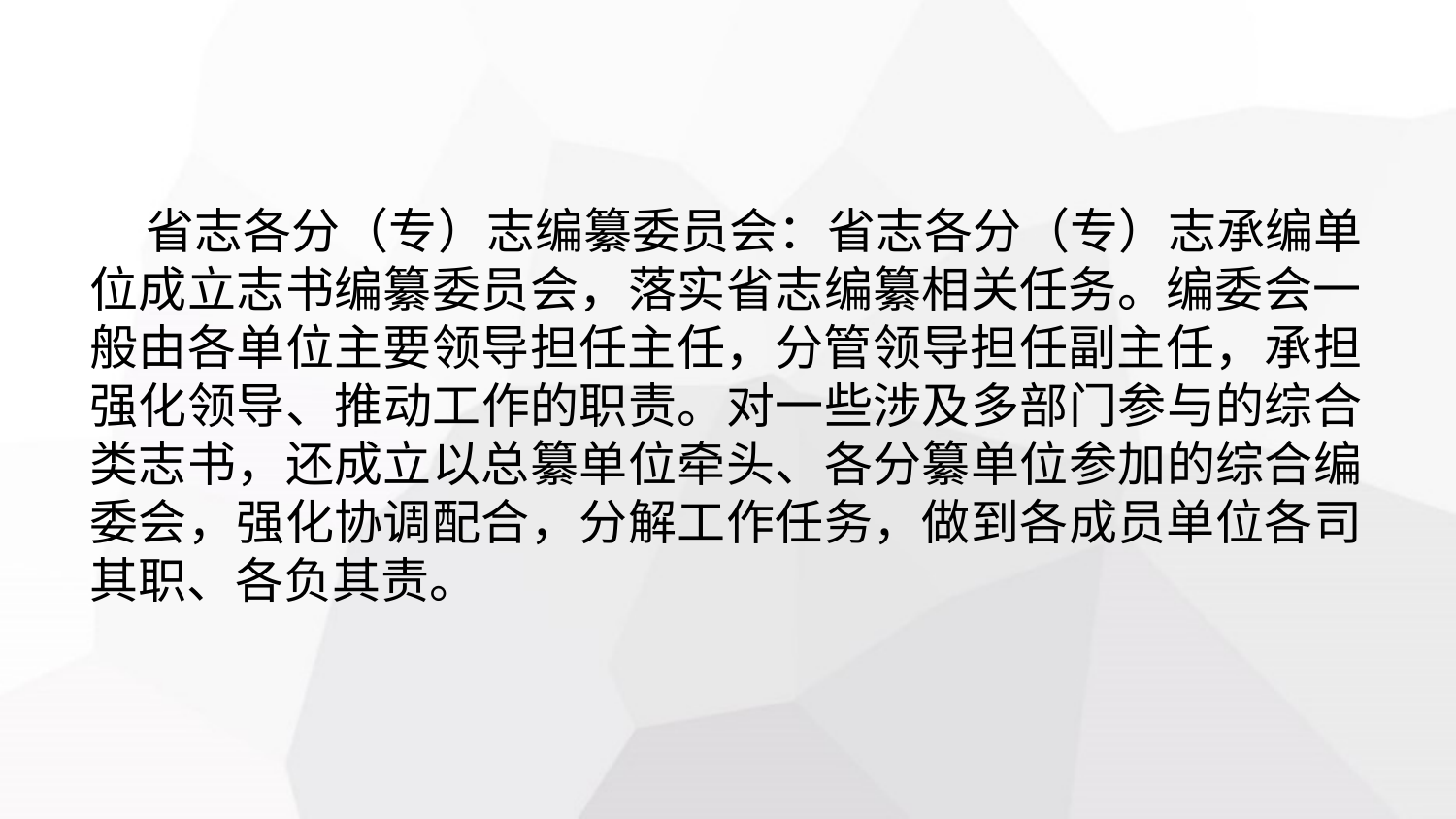

省志各分（专）志编纂委员会：省志各分（专）志承编单位成立志书编纂委员会，落实省志编纂相关任务。编委会一般由各单位主要领导担任主任，分管领导担任副主任，承担强化领导、推动工作的职责。对一些涉及多部门参与的综合类志书，还成立以总纂单位牵头、各分纂单位参加的综合编委会，强化协调配合，分解工作任务，做到各成员单位各司其职、各负其责。